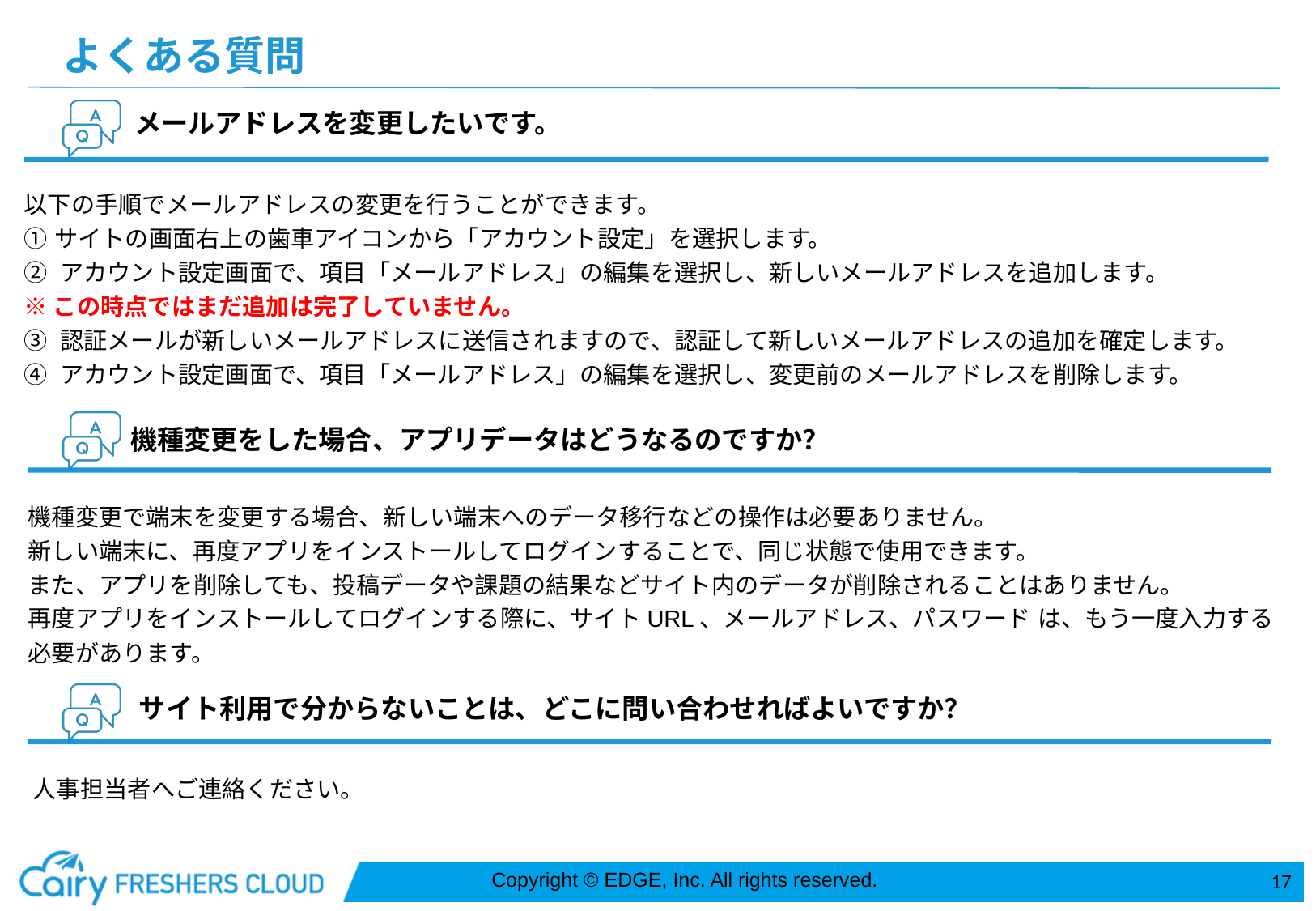

よくある質問

メールアドレスを変更したいです。

以下の手順でメールアドレスの変更を行うことができます。
① サイトの画面右上の歯車アイコンから「アカウント設定」を選択します。
② アカウント設定画面で、項目「メールアドレス」の編集を選択し、新しいメールアドレスを追加します。
※この時点ではまだ追加は完了していません。
③ 認証メールが新しいメールアドレスに送信されますので、認証して新しいメールアドレスの追加を確定します。
④ アカウント設定画面で、項目「メールアドレス」の編集を選択し、変更前のメールアドレスを削除します。

機種変更をした場合、アプリデータはどうなるのですか？

機種変更で端末を変更する場合、新しい端末へのデータ移行などの操作は必要ありません。
新しい端末に、再度アプリをインストールしてログインすることで、同じ状態で使用できます。
また、アプリを削除しても、投稿データや課題の結果などサイト内のデータが削除されることはありません。
再度アプリをインストールしてログインする際に、サイトURL、メールアドレス、パスワード は、もう一度入力する必要があります。

サイト利用で分からないことは、どこに問い合わせればよいですか？

人事担当者へご連絡ください。

17

Copyright © EDGE, Inc. All rights reserved.